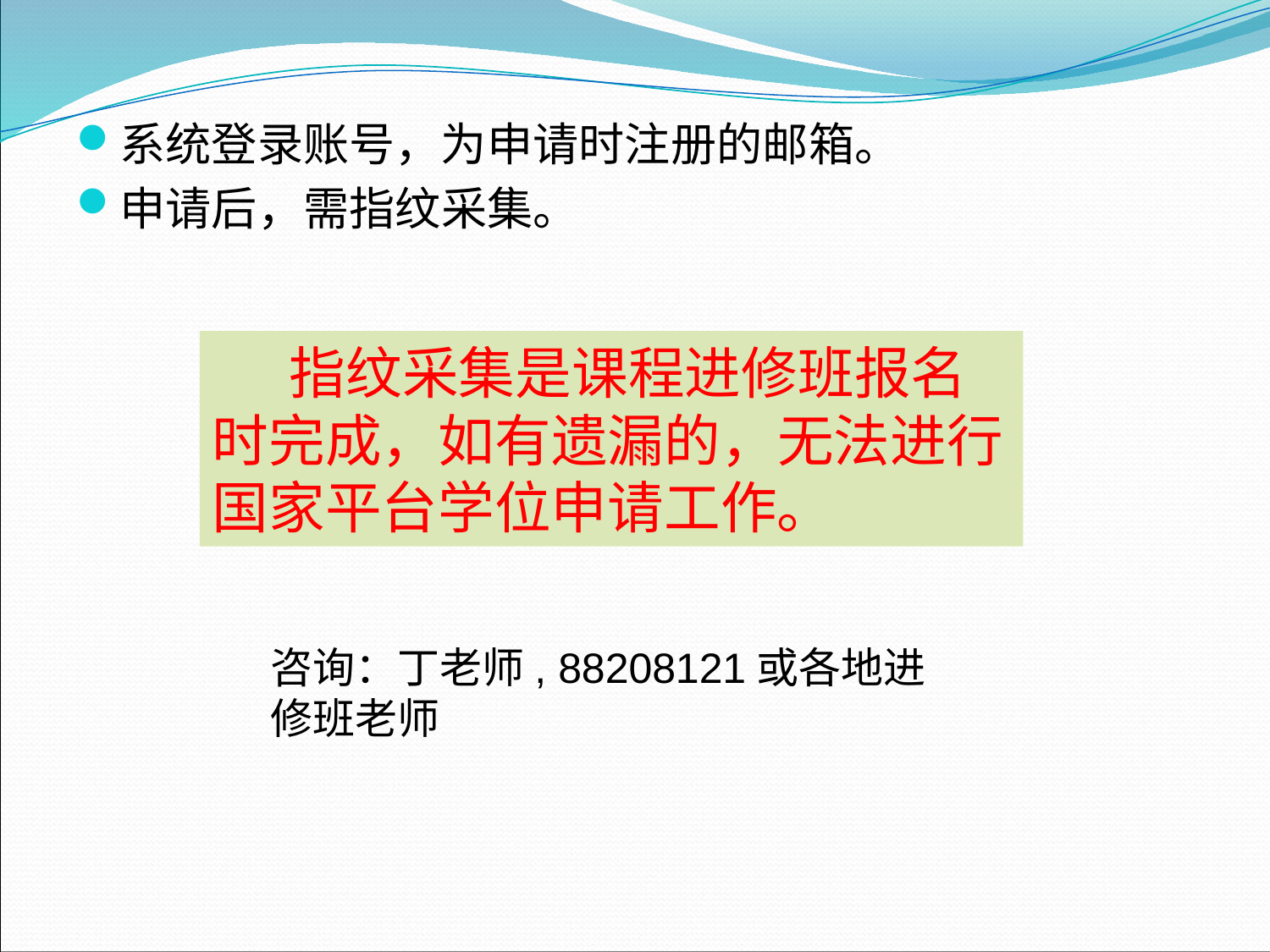

# 系统登录账号，为申请时注册的邮箱。
申请后，需指纹采集。
     指纹采集是课程进修班报名时完成，如有遗漏的，无法进行国家平台学位申请工作。
咨询：丁老师, 88208121或各地进修班老师